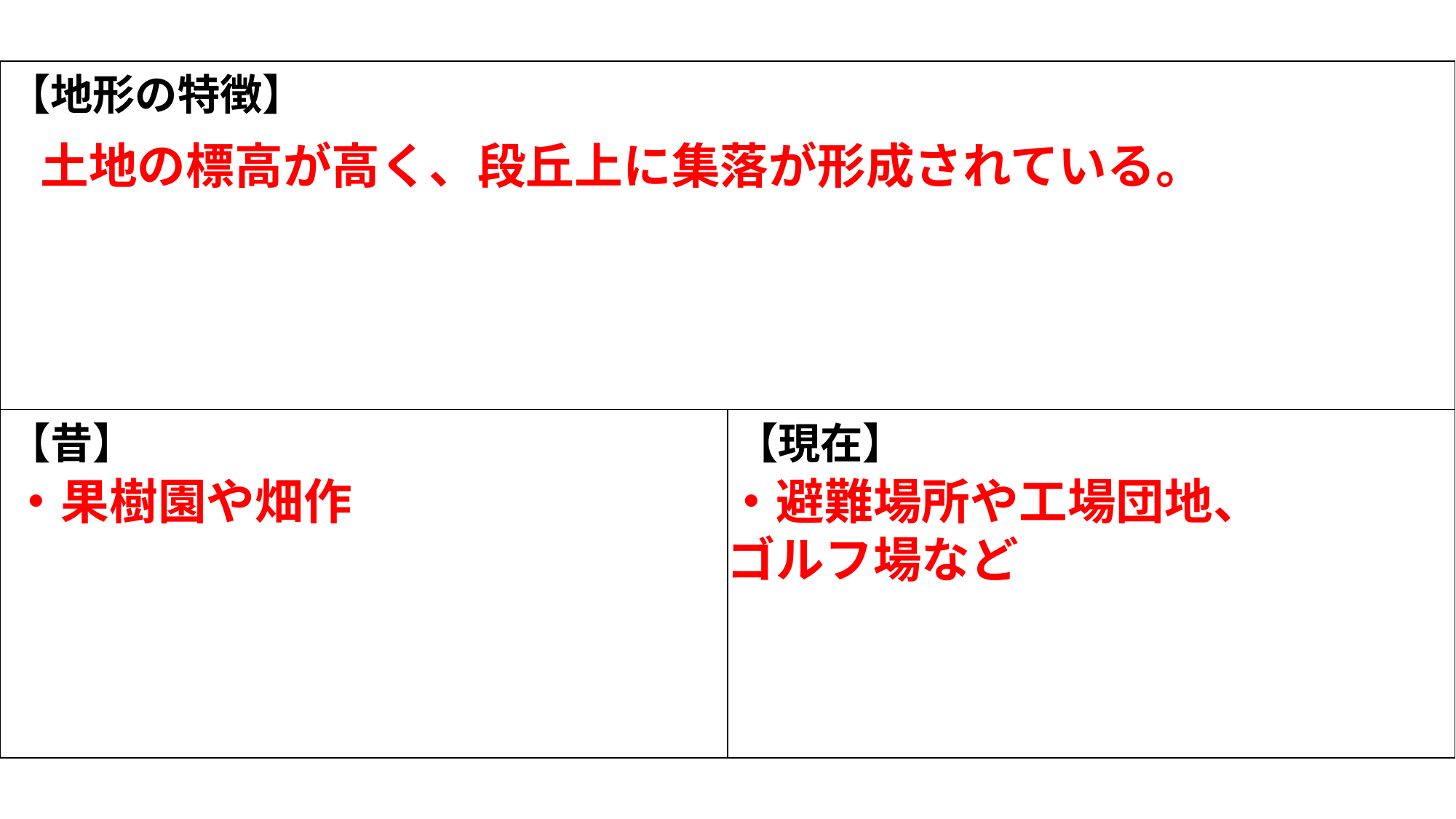

| 【地形の特徴】 |  |
| --- | --- |
| 【昔】 | 【現在】 |
土地の標高が高く、段丘上に集落が形成されている。
・果樹園や畑作
・避難場所や工場団地、
ゴルフ場など